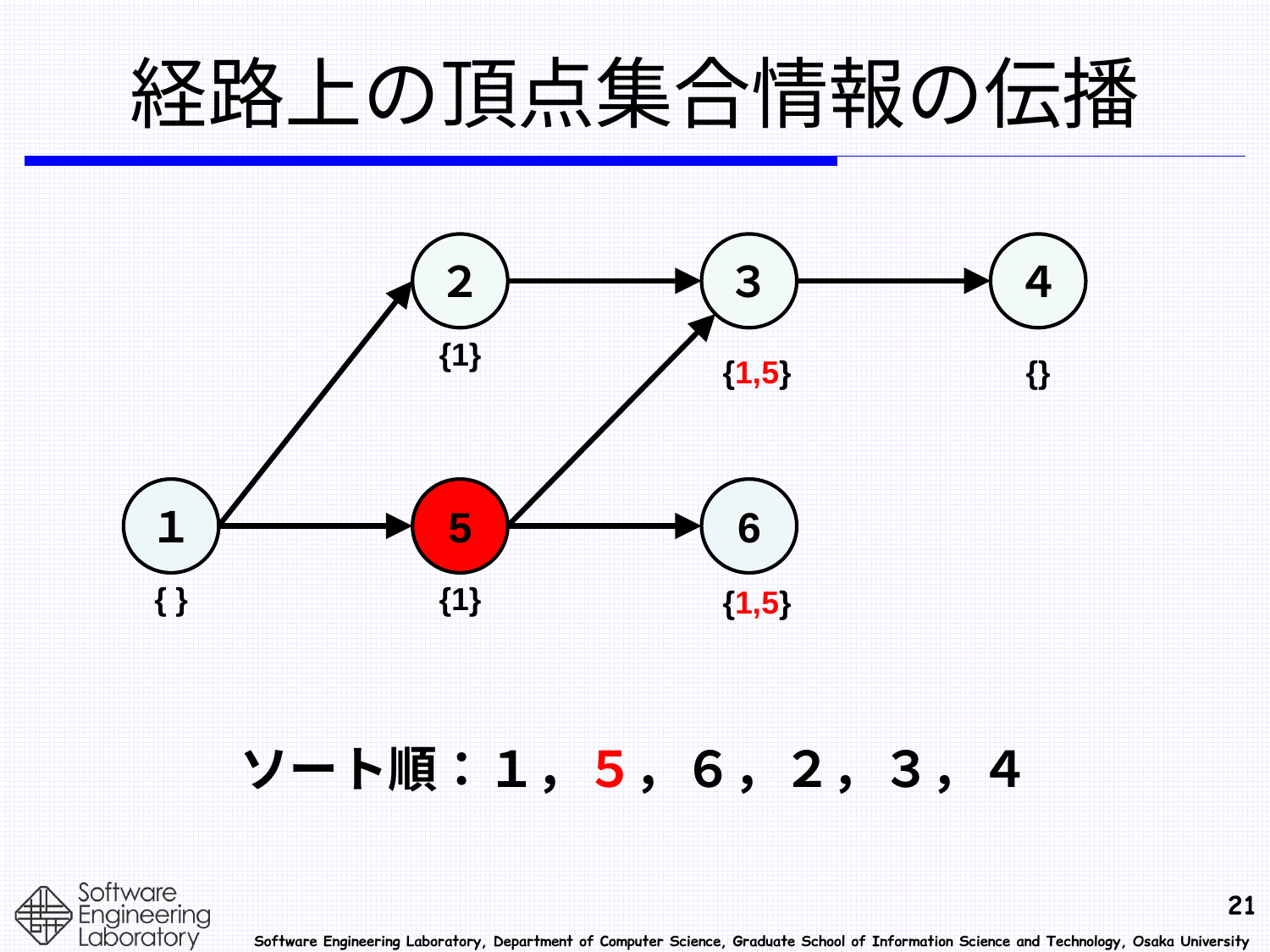

# 経路上の頂点集合情報の伝播
４
２
３
{1}
{1,5}
{}
１
6
5
{ }
{1}
{1,5}
ソート順：１，５，６，２，３，４